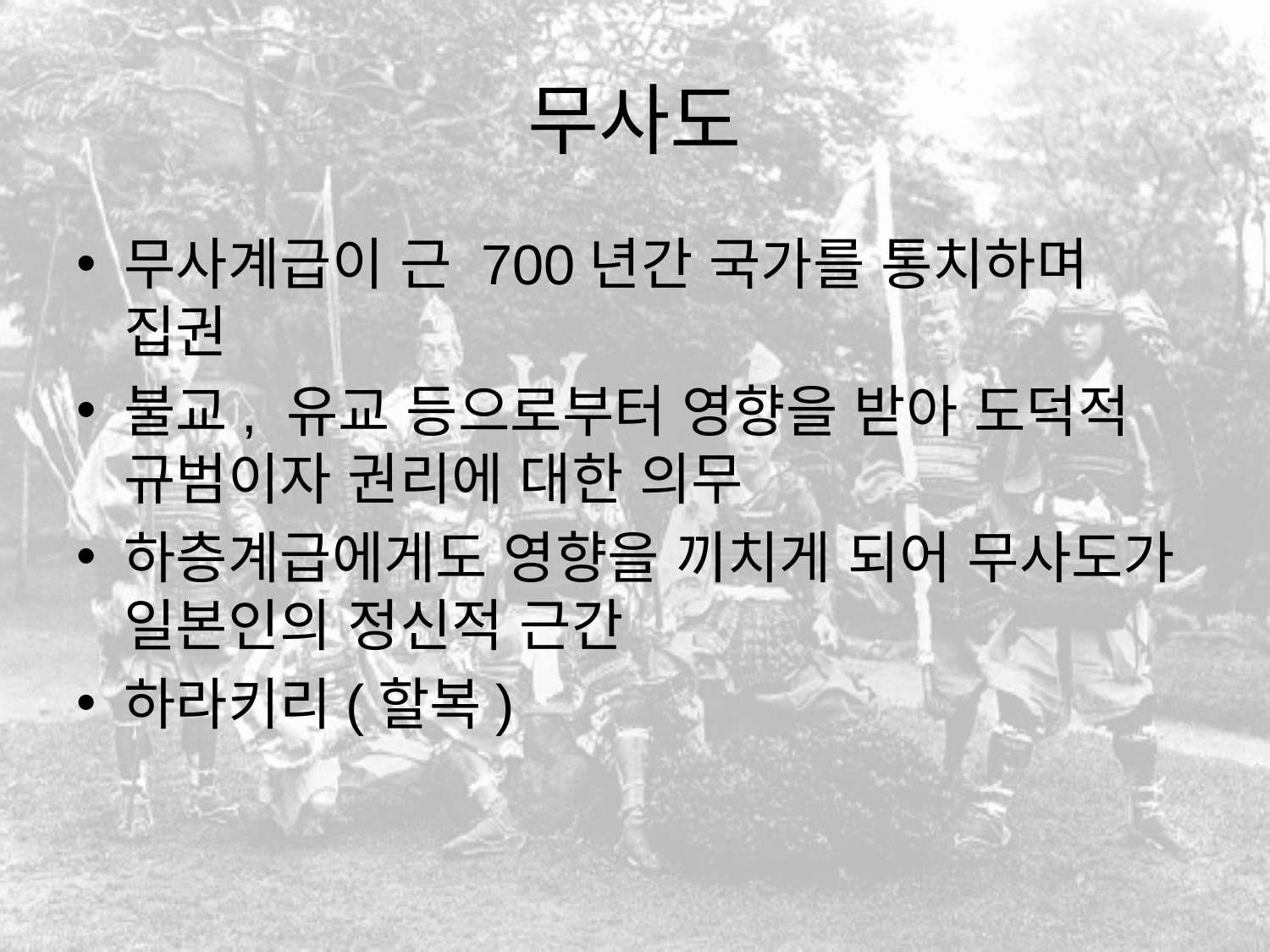

# 무사도
무사계급이 근 700년간 국가를 통치하며 집권
불교, 유교 등으로부터 영향을 받아 도덕적 규범이자 권리에 대한 의무
하층계급에게도 영향을 끼치게 되어 무사도가 일본인의 정신적 근간
하라키리(할복)